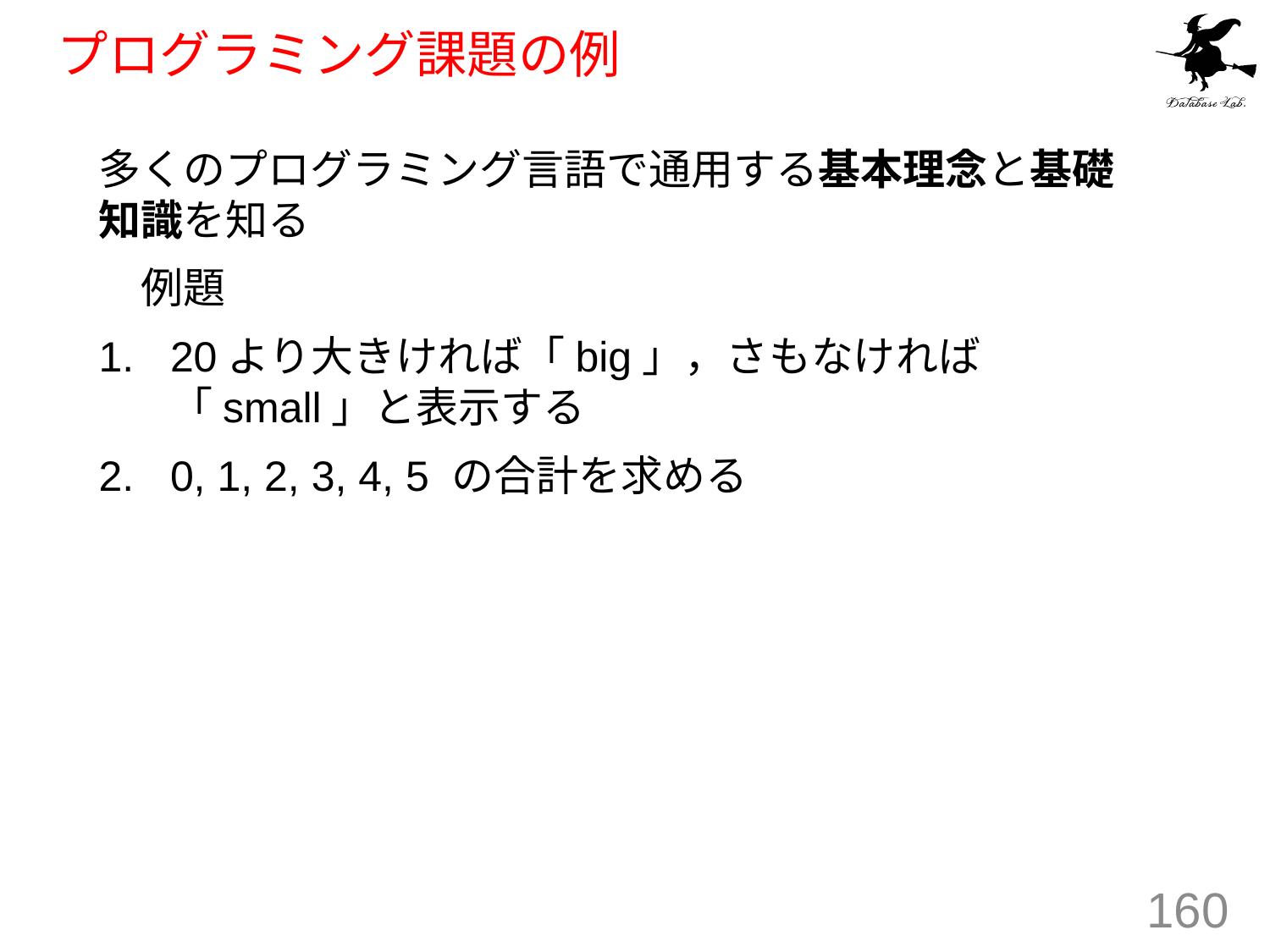

# プログラミング課題の例
多くのプログラミング言語で通用する基本理念と基礎知識を知る
　例題
20より大きければ「big」，さもなければ「small」と表示する
0, 1, 2, 3, 4, 5 の合計を求める
160